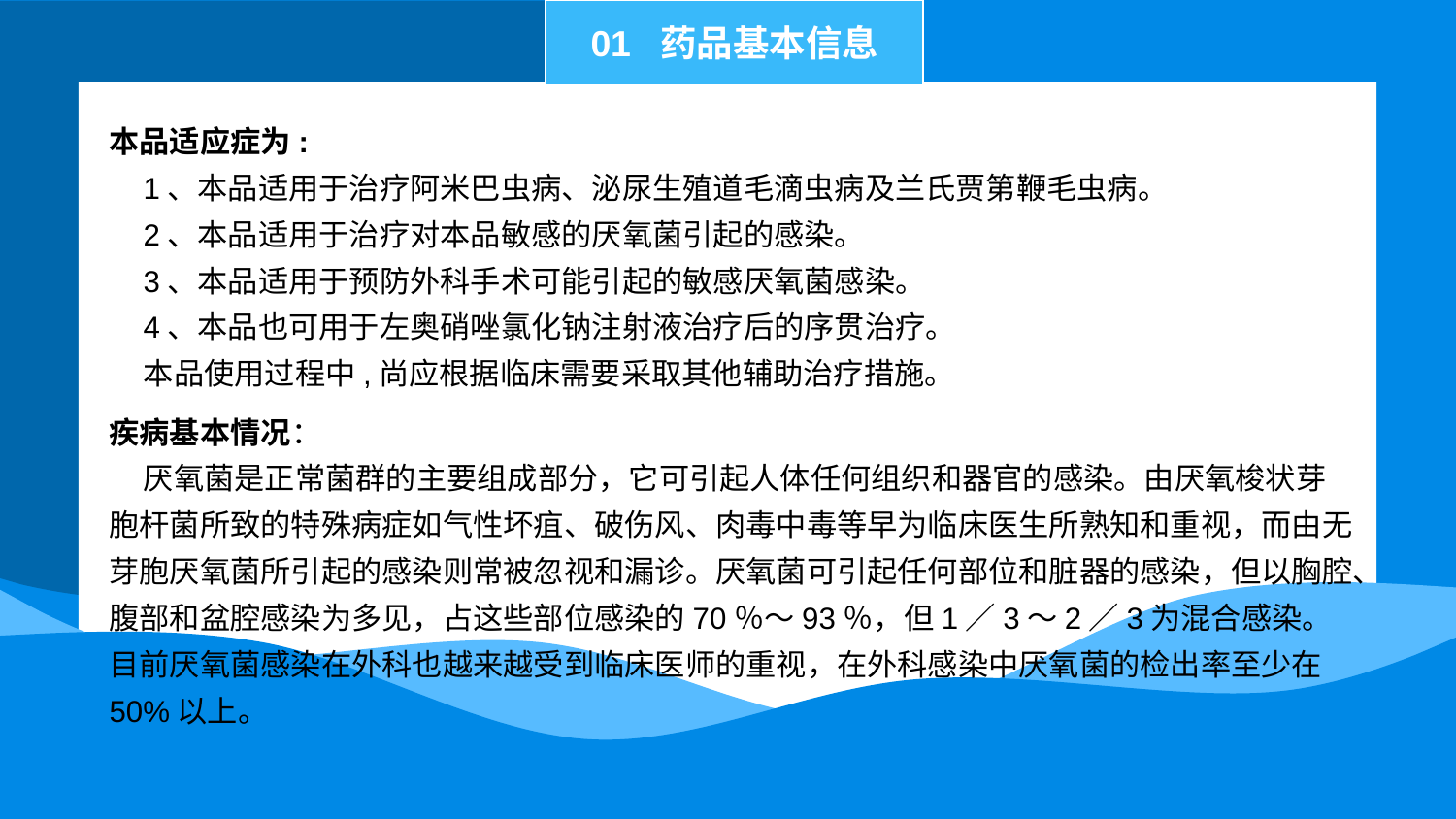

01  药品基本信息

本品适应症为:
    1、本品适用于治疗阿米巴虫病、泌尿生殖道毛滴虫病及兰氏贾第鞭毛虫病。
    2、本品适用于治疗对本品敏感的厌氧菌引起的感染。
    3、本品适用于预防外科手术可能引起的敏感厌氧菌感染。
    4、本品也可用于左奥硝唑氯化钠注射液治疗后的序贯治疗。
    本品使用过程中,尚应根据临床需要采取其他辅助治疗措施。
疾病基本情况：
    厌氧菌是正常菌群的主要组成部分，它可引起人体任何组织和器官的感染。由厌氧梭状芽胞杆菌所致的特殊病症如气性坏疽、破伤风、肉毒中毒等早为临床医生所熟知和重视，而由无芽胞厌氧菌所引起的感染则常被忽视和漏诊。厌氧菌可引起任何部位和脏器的感染，但以胸腔、腹部和盆腔感染为多见，占这些部位感染的70％～93％，但1／3～2／3为混合感染。目前厌氧菌感染在外科也越来越受到临床医师的重视，在外科感染中厌氧菌的检出率至少在50%以上。